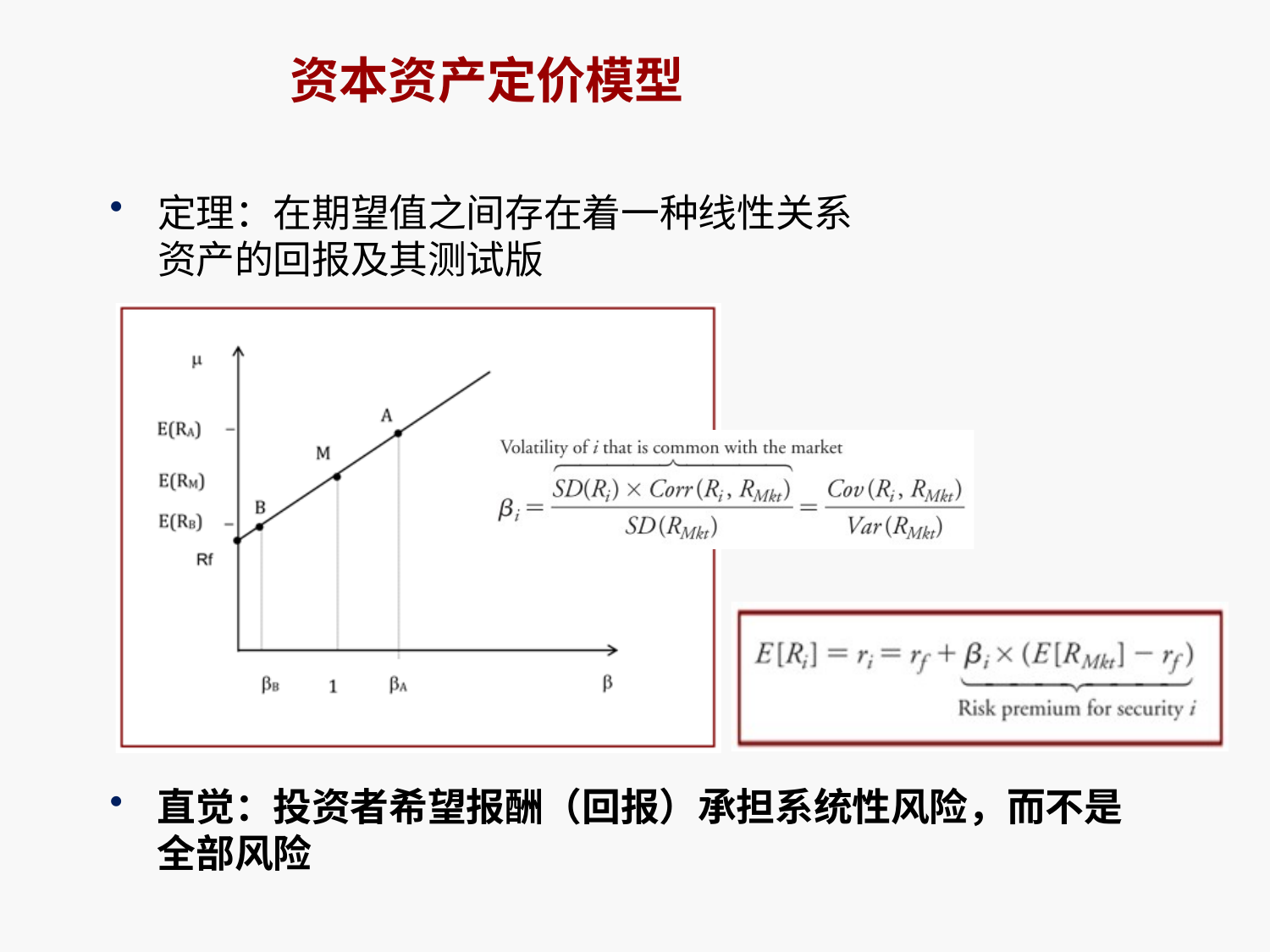

# 资本资产定价模型
定理：在期望值之间存在着一种线性关系
资产的回报及其测试版

直觉：投资者希望报酬（回报）承担系统性风险，而不是全部风险